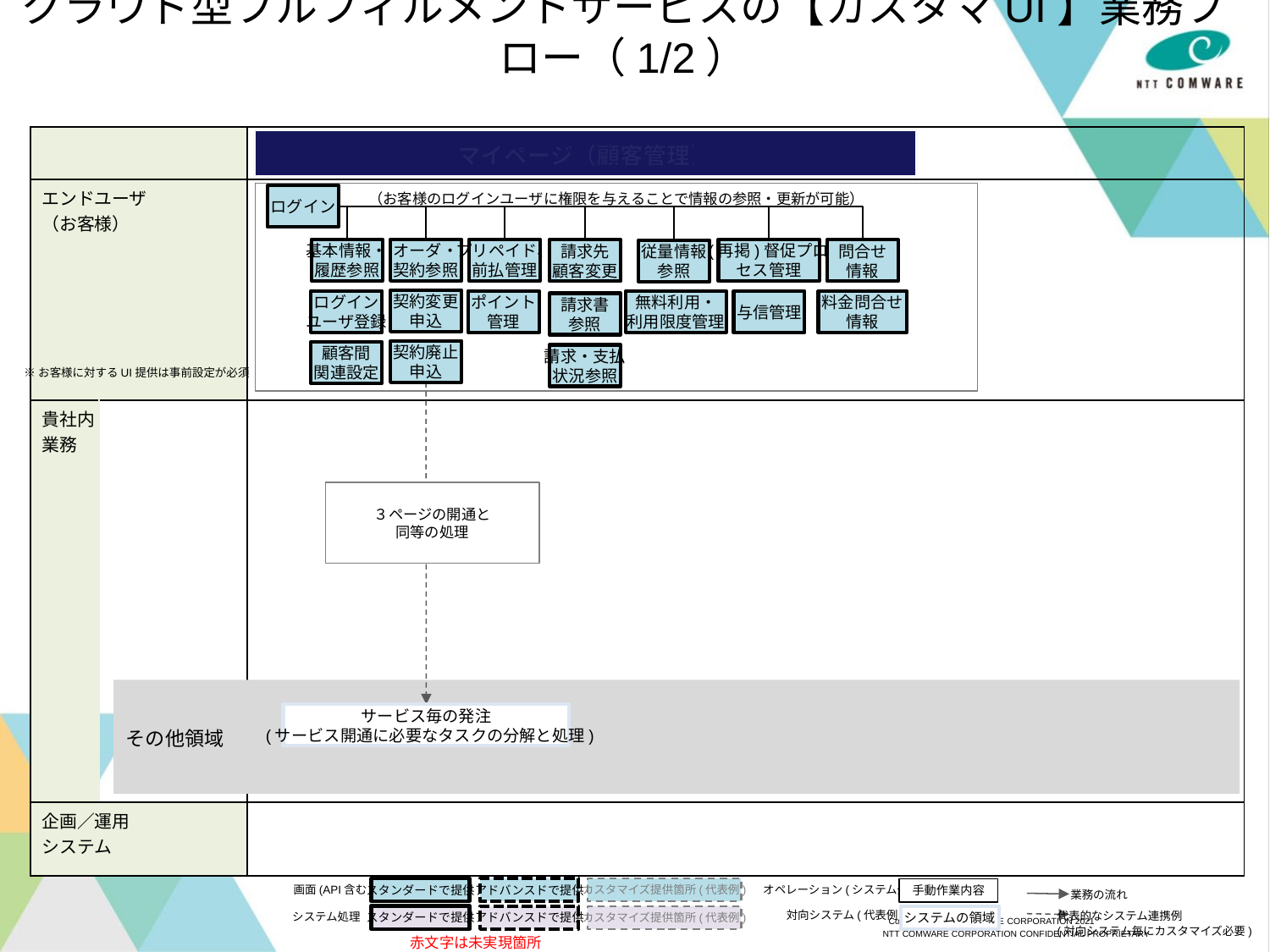

# クラウド型フルフィルメントサービスの【カスタマUI】業務フロー（1/2）

|  |  |  |
| --- | --- | --- |
| エンドユーザ （お客様） |  |  |
| 貴社内業務 |  |  |
| 企画／運用 システム |  |  |
マイページ（顧客管理）
（お客様のログインユーザに権限を与えることで情報の参照・更新が可能）
ログイン
基本情報・
履歴参照
オーダ・
契約参照
プリペイド、
前払管理
(再掲)督促プロ
セス管理
請求先
顧客変更
問合せ
情報
従量情報
参照
契約変更
申込
無料利用・
利用限度管理
ログイン
ユーザ登録
ポイント
管理
料金問合せ
情報
与信管理
請求書
参照
契約廃止
申込
顧客間
関連設定
請求・支払
状況参照
※お客様に対するUI提供は事前設定が必須
３ページの開通と
同等の処理
その他領域
サービス毎の発注
 (サービス開通に必要なタスクの分解と処理)
画面(API含む)
スタンダードで提供
カスタマイズ提供箇所(代表例)
アドバンスドで提供
オペレーション(システム外)
手動作業内容
業務の流れ
代表的なシステム連携例
(対向システム毎にカスタマイズ必要)
対向システム(代表例)
システム処理
スタンダードで提供
カスタマイズ提供箇所(代表例)
アドバンスドで提供
システムの領域
赤文字は未実現箇所